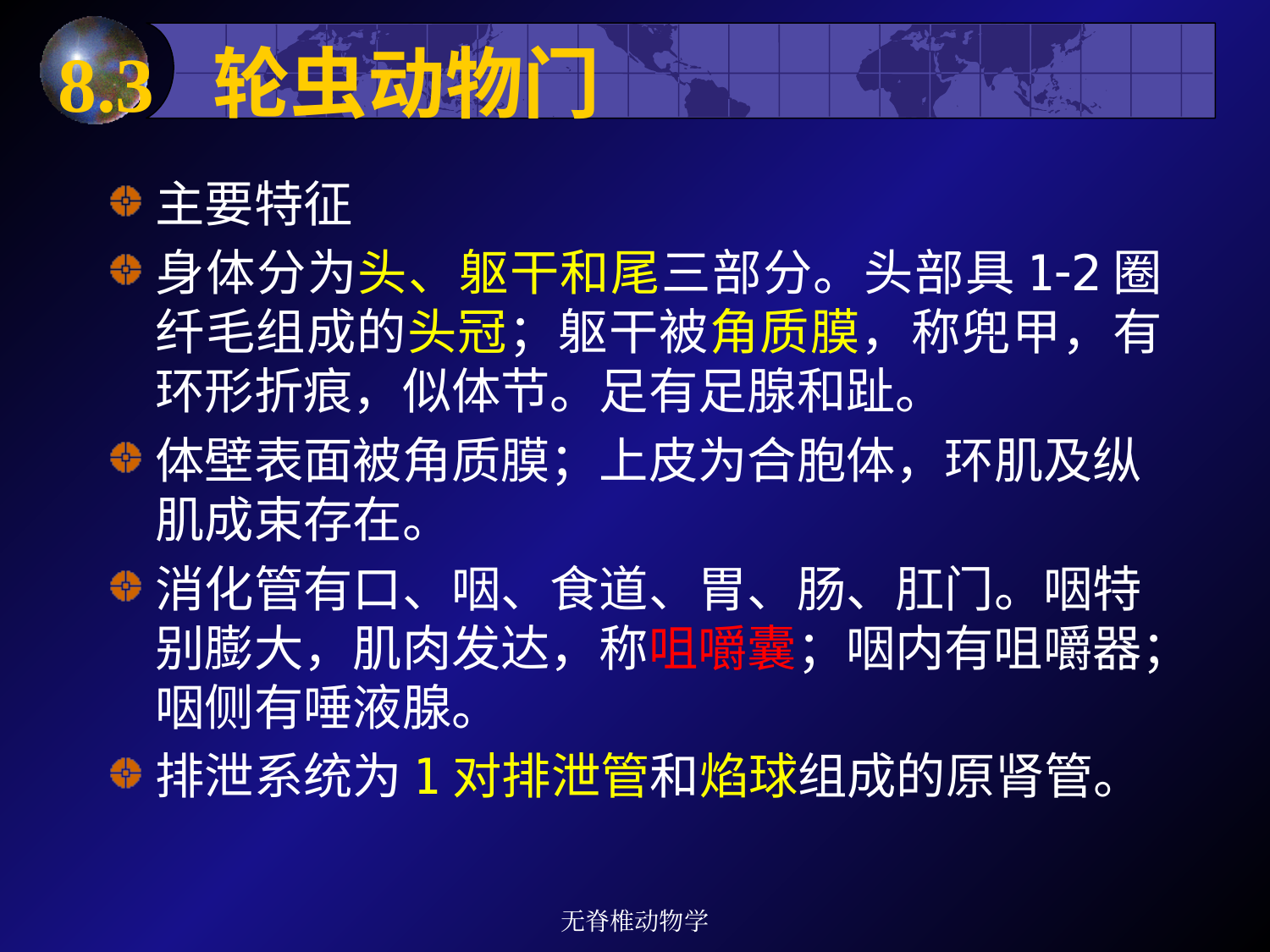

# 8.3  轮虫动物门
主要特征
身体分为头、躯干和尾三部分。头部具1-2圈纤毛组成的头冠；躯干被角质膜，称兜甲，有环形折痕，似体节。足有足腺和趾。
体壁表面被角质膜；上皮为合胞体，环肌及纵肌成束存在。
消化管有口、咽、食道、胃、肠、肛门。咽特别膨大，肌肉发达，称咀嚼囊；咽内有咀嚼器；咽侧有唾液腺。
排泄系统为1对排泄管和焰球组成的原肾管。

无脊椎动物学
23